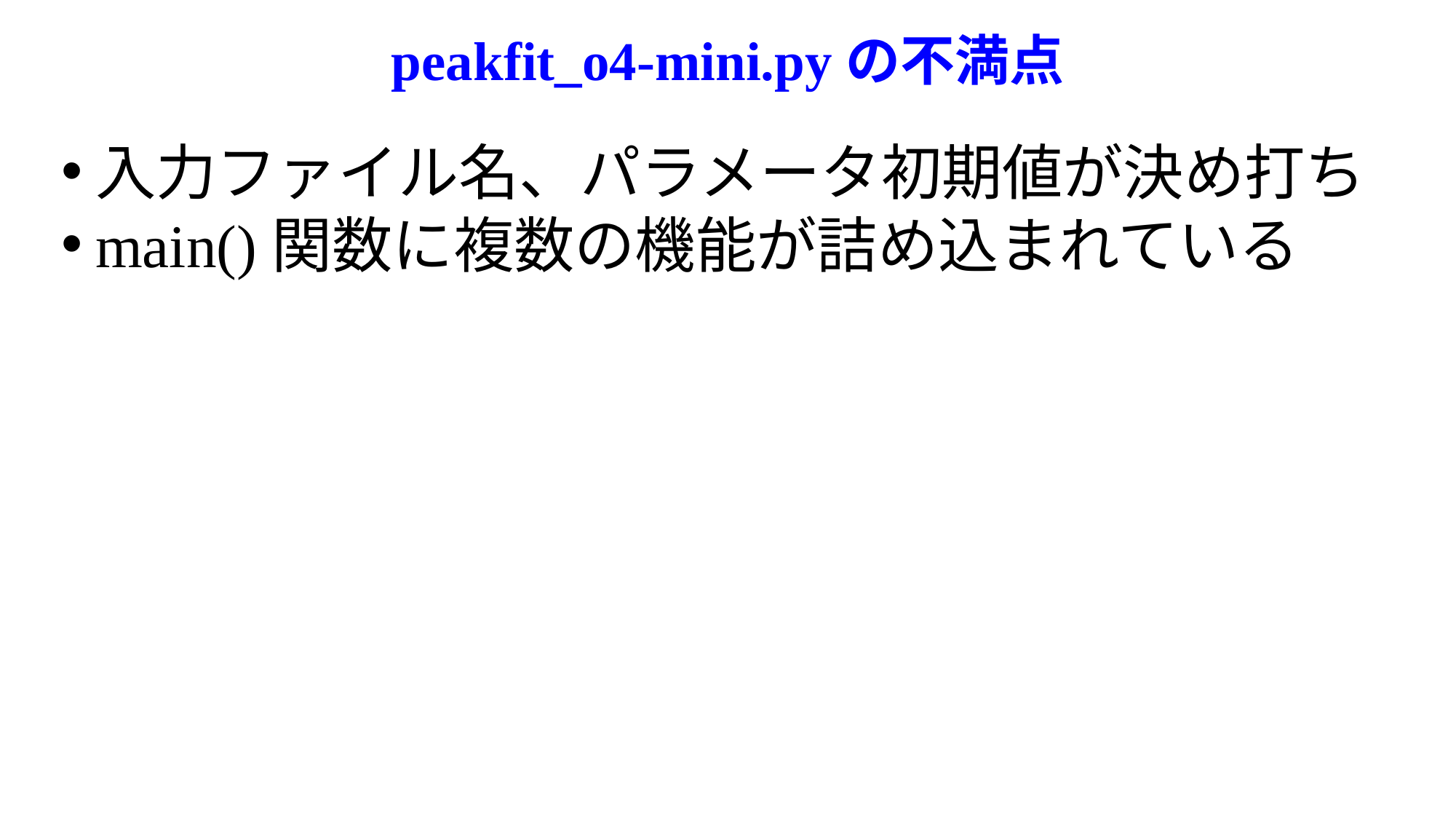

# peakfit_o4-mini.pyの不満点
入力ファイル名、パラメータ初期値が決め打ち
main()関数に複数の機能が詰め込まれている